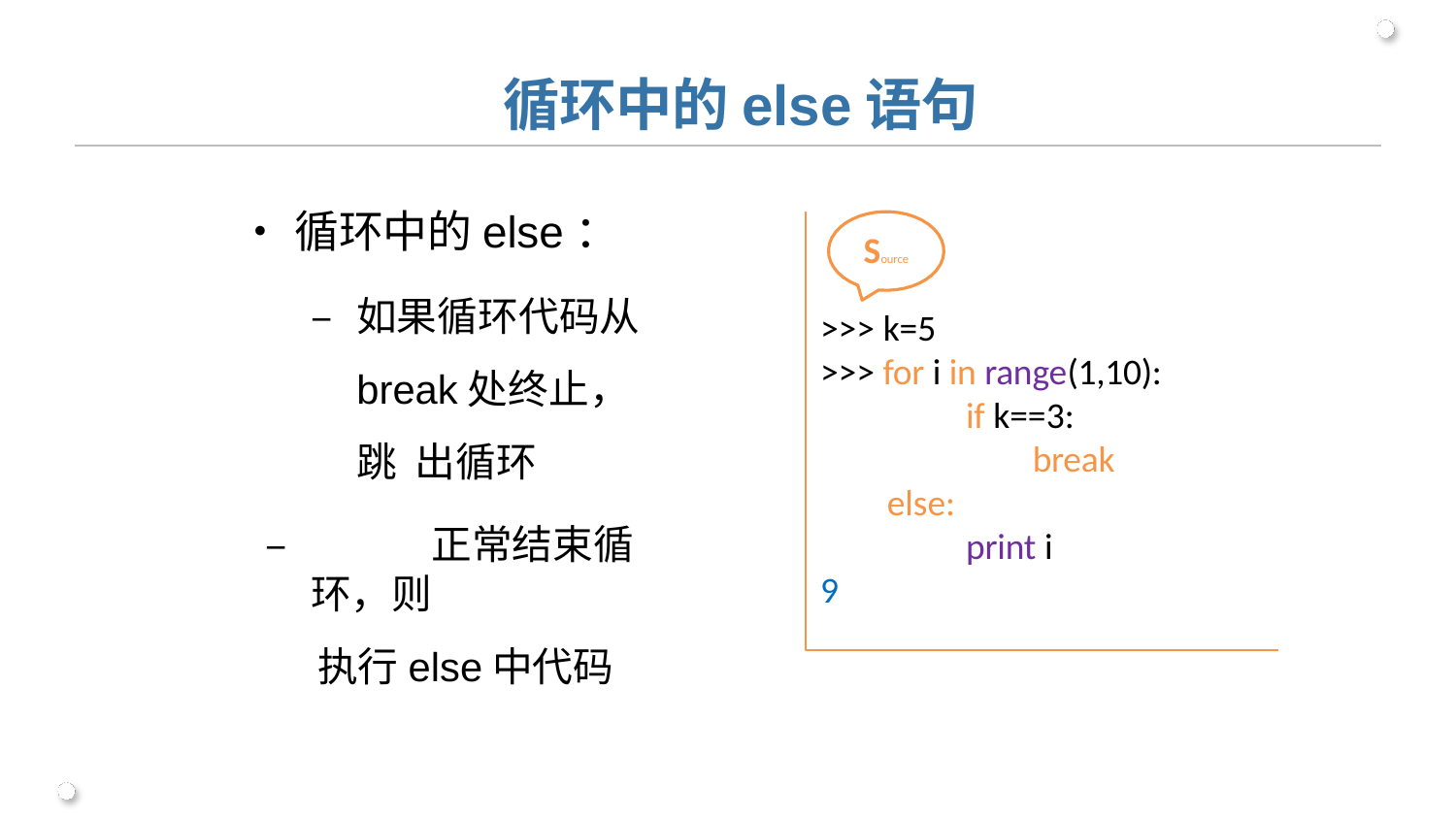

# 循环中的else语句
•	循环中的else：
–	如果循环代码从  break处终止，跳  出循环
–	正常结束循环，则
执行else中代码

Source
>>> k=5
>>> for i in range(1,10):
if k==3:
break
else:
print i
9